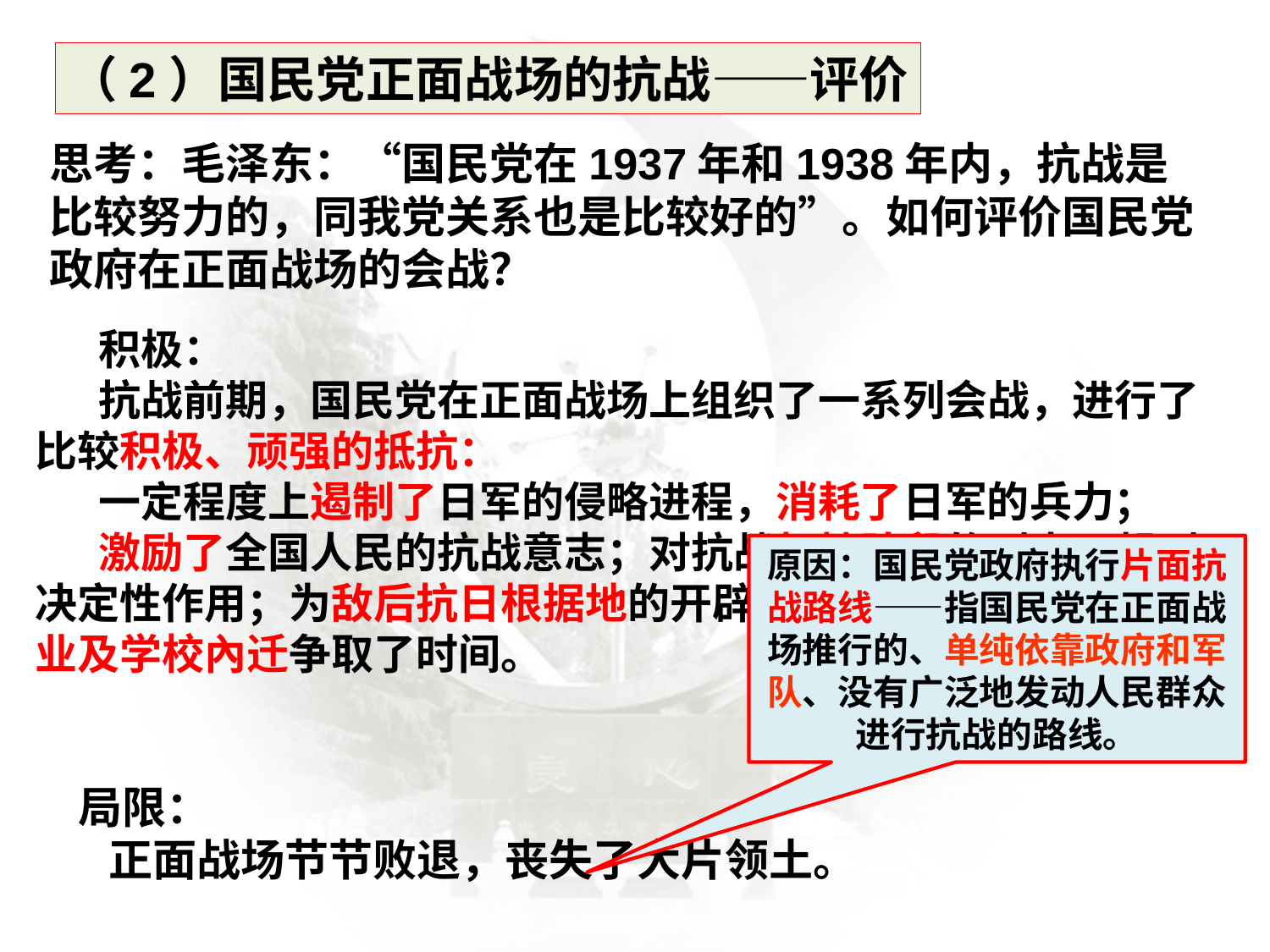

（2）国民党正面战场的抗战——评价
思考：毛泽东：“国民党在1937年和1938年内，抗战是比较努力的，同我党关系也是比较好的”。如何评价国民党政府在正面战场的会战？
积极：
抗战前期，国民党在正面战场上组织了一系列会战，进行了比较积极、顽强的抵抗：
一定程度上遏制了日军的侵略进程，消耗了日军的兵力；
激励了全国人民的抗战意志；对抗战相持阶段的到来，起到决定性作用；为敌后抗日根据地的开辟创造了有利条件；为工业及学校內迁争取了时间。
原因：国民党政府执行片面抗战路线——指国民党在正面战场推行的、单纯依靠政府和军队、没有广泛地发动人民群众进行抗战的路线。
局限：
  正面战场节节败退，丧失了大片领土。